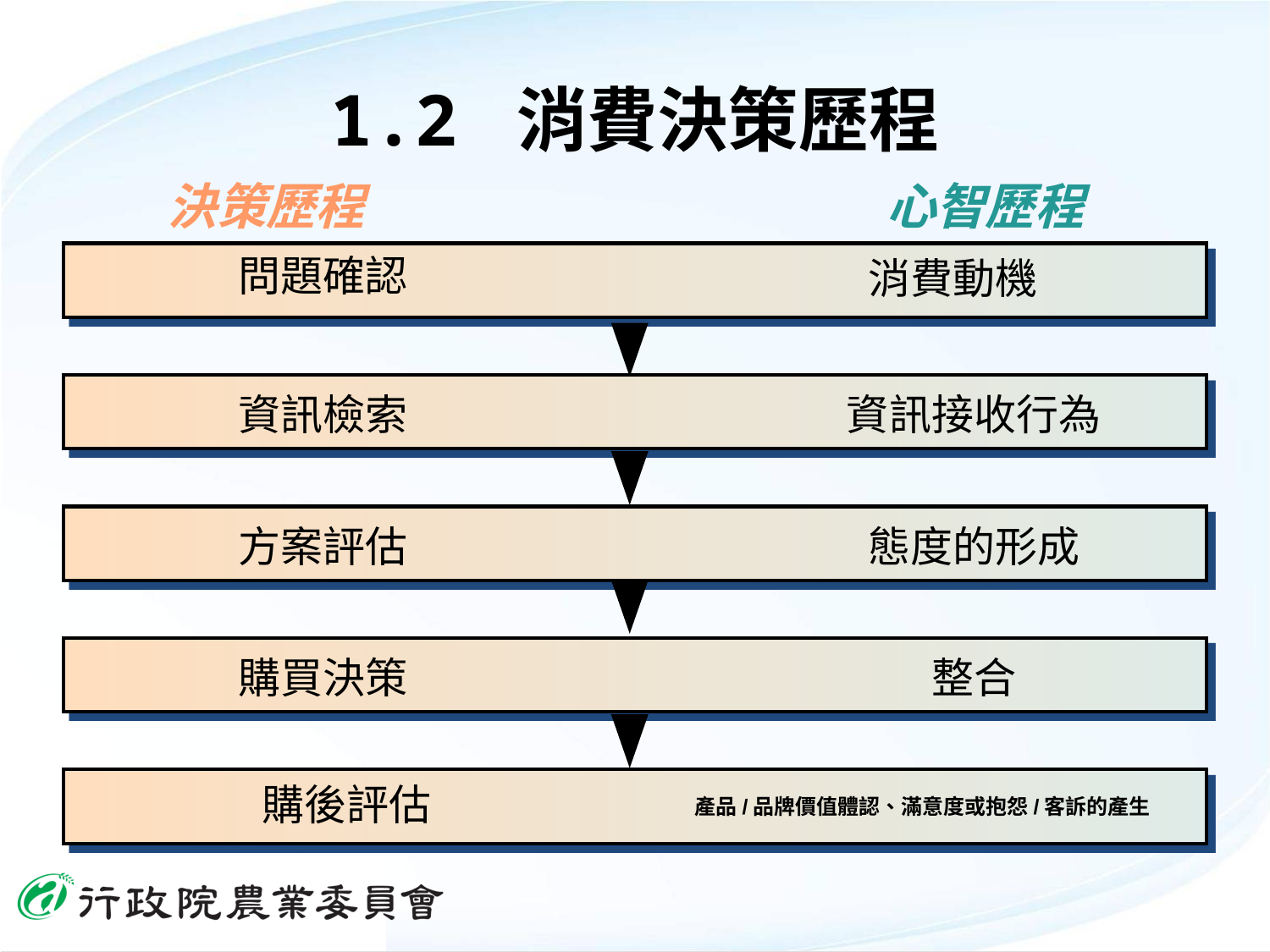

# 1.2 消費決策歷程
決策歷程
心智歷程

問題確認
消費動機

資訊檢索
資訊接收行為

方案評估
態度的形成

購買決策
整合

購後評估
產品/品牌價值體認、滿意度或抱怨/客訴的產生